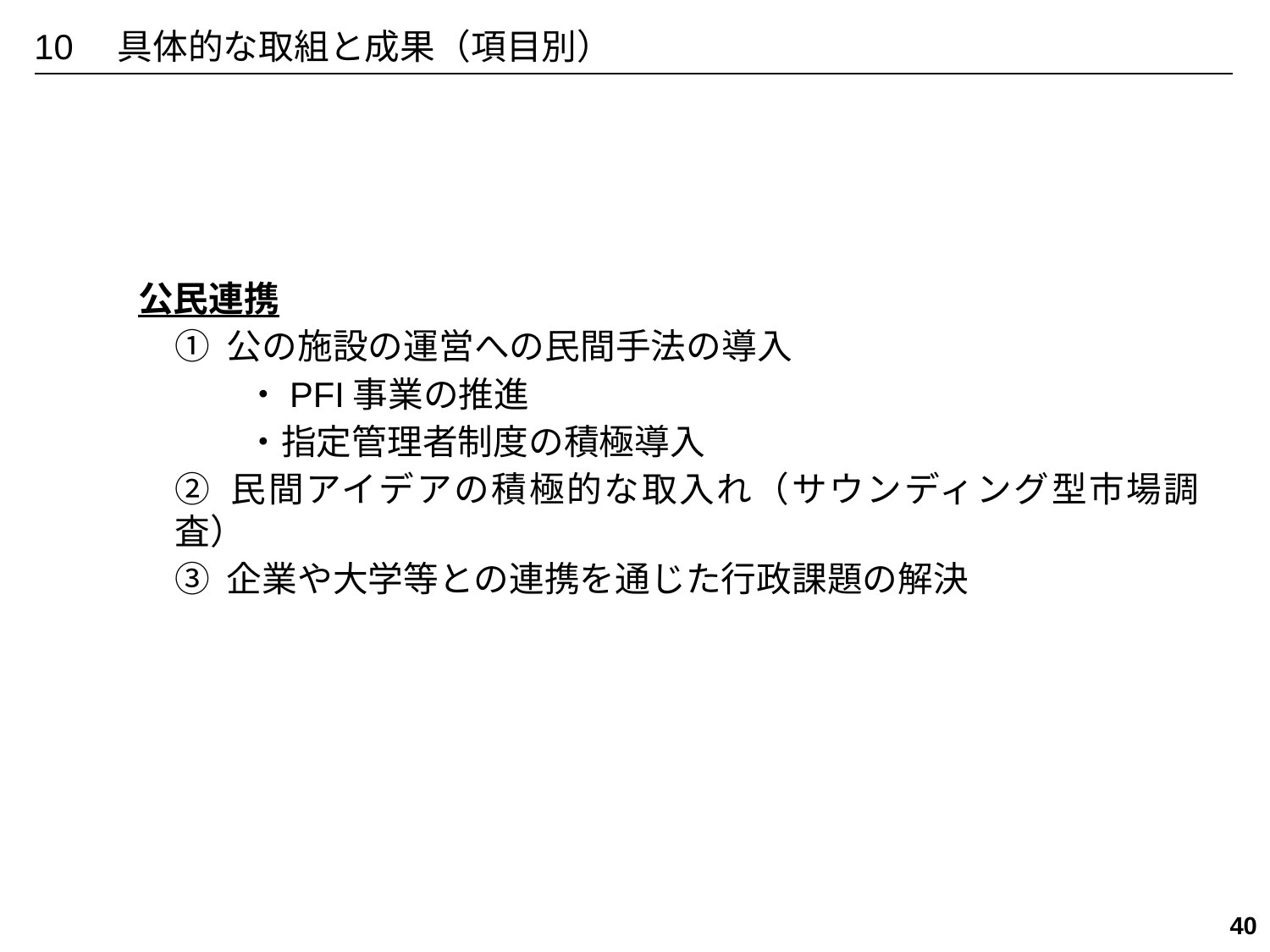

10　具体的な取組と成果（項目別）
公民連携
① 公の施設の運営への民間手法の導入
　　・PFI事業の推進
　　・指定管理者制度の積極導入
② 民間アイデアの積極的な取入れ（サウンディング型市場調査）
③ 企業や大学等との連携を通じた行政課題の解決
40